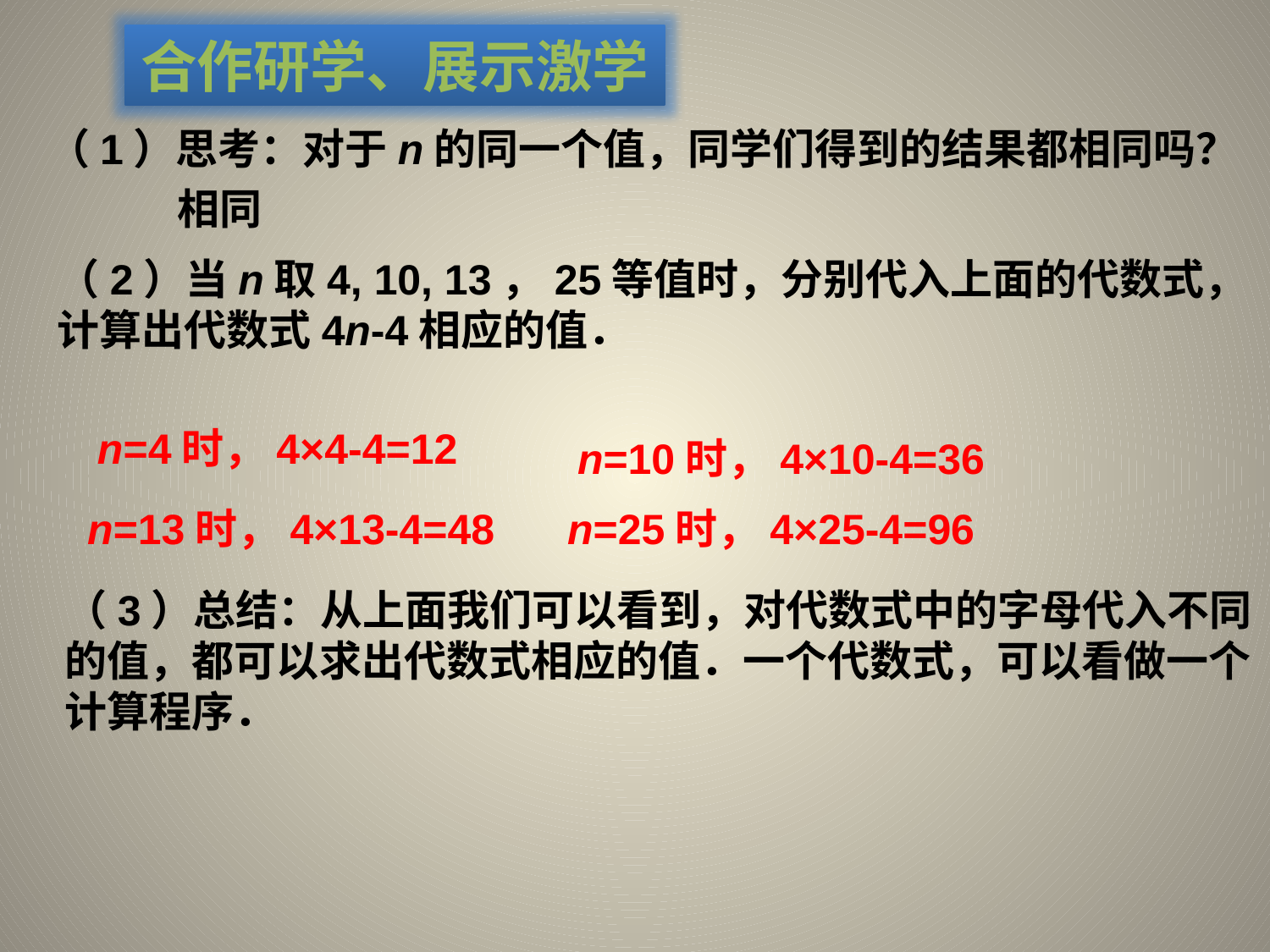

合作研学、展示激学
（1）思考：对于n的同一个值，同学们得到的结果都相同吗？
相同
（2）当n取4, 10, 13，25等值时，分别代入上面的代数式，计算出代数式4n-4相应的值．
n=4时，4×4-4=12
n=10时，4×10-4=36
n=13时，4×13-4=48
n=25时，4×25-4=96
（3）总结：从上面我们可以看到，对代数式中的字母代入不同
的值，都可以求出代数式相应的值．一个代数式，可以看做一个
计算程序．